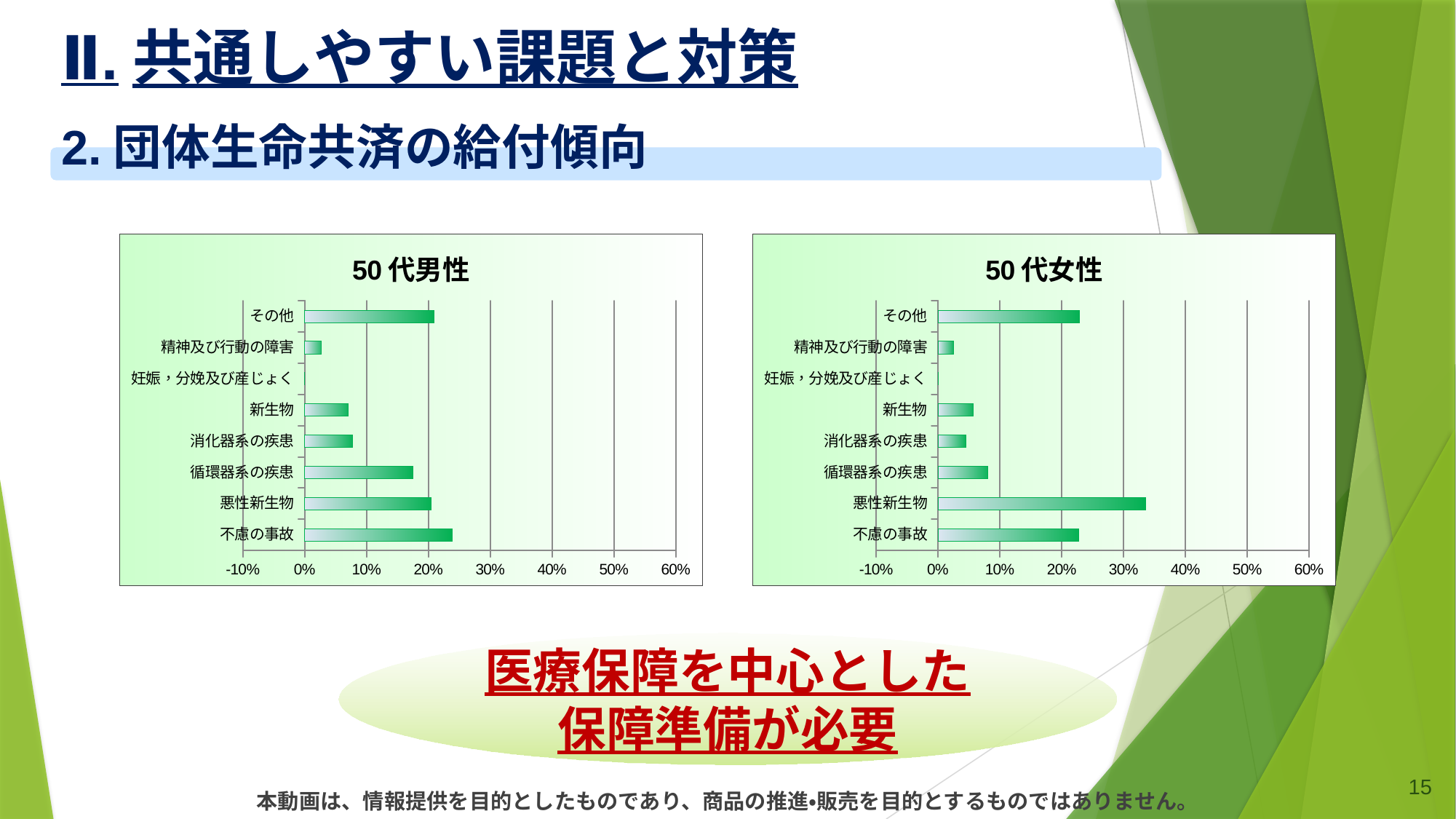

# Ⅱ.共通しやすい課題と対策
2.団体生命共済の給付傾向

### Chart: 50代男性

| Category | 50代男性 |
|---|---|
| 不慮の事故 | 0.2378505673303361 |
| 悪性新生物 | 0.20402483408263755 |
| 循環器系の疾患 | 0.17469492614001284 |
| 消化器系の疾患 | 0.07771355170199101 |
| 新生物 | 0.07043459644615714 |
| 妊娠，分娩及び産じょく | 0.0 |
| 精神及び行動の障害 | 0.0265467779918647 |
| その他 | 0.20873474630700065 |

### Chart: 50代女性

| Category | 50代女性 |
|---|---|
| 不慮の事故 | 0.22785714285714287 |
| 悪性新生物 | 0.3360714285714286 |
| 循環器系の疾患 | 0.08035714285714286 |
| 消化器系の疾患 | 0.045 |
| 新生物 | 0.05678571428571429 |
| 妊娠，分娩及び産じょく | 0.0 |
| 精神及び行動の障害 | 0.025 |
| その他 | 0.22892857142857143 |
医療保障を中心とした
保障準備が必要
15